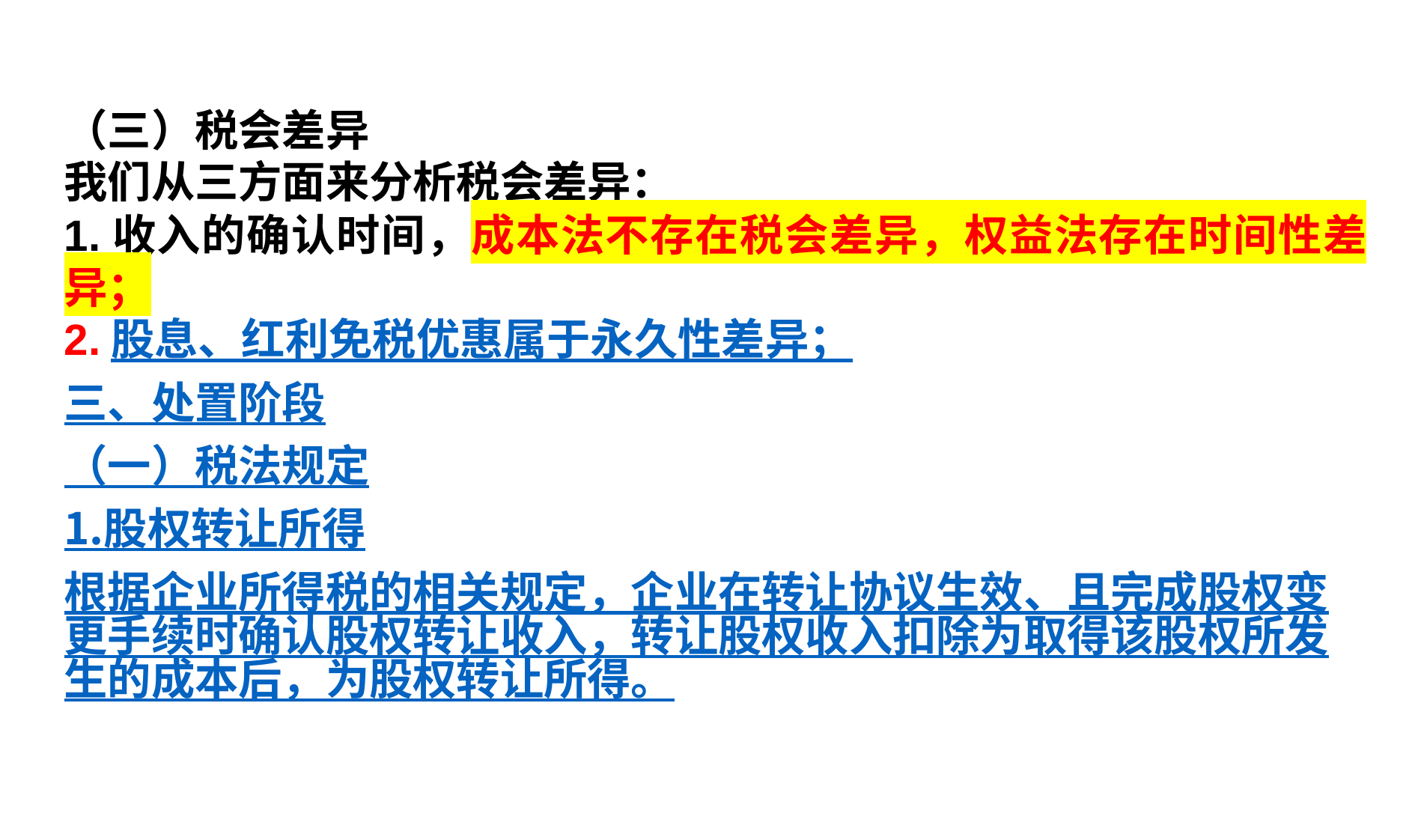

（三）税会差异
我们从三方面来分析税会差异：
1.收入的确认时间，成本法不存在税会差异，权益法存在时间性差异；
2.股息、红利免税优惠属于永久性差异；
三、处置阶段
（一）税法规定
1.股权转让所得
根据企业所得税的相关规定，企业在转让协议生效、且完成股权变更手续时确认股权转让收入，转让股权收入扣除为取得该股权所发生的成本后，为股权转让所得。